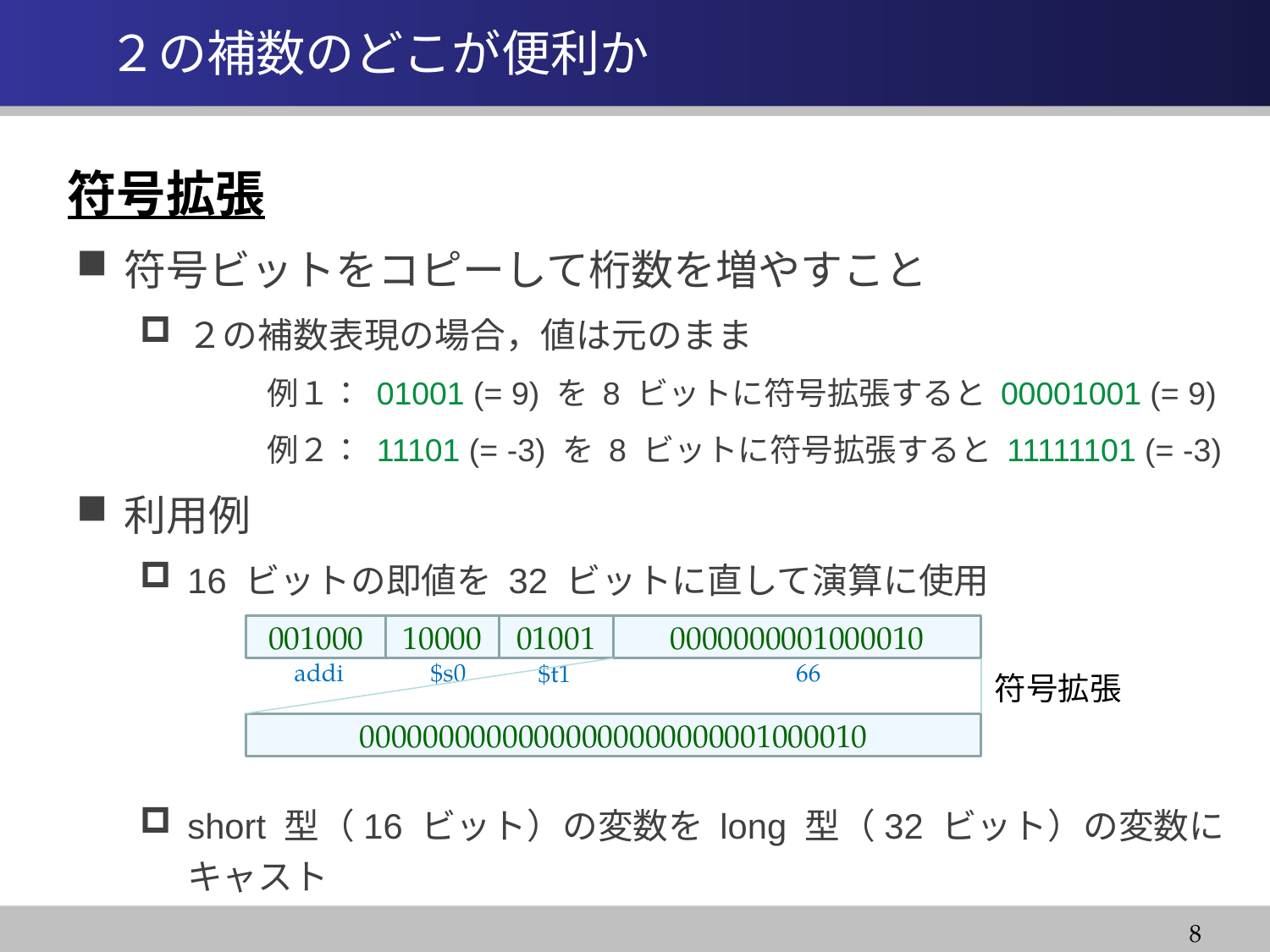

# ２の補数のどこが便利か
符号拡張
符号ビットをコピーして桁数を増やすこと
２の補数表現の場合，値は元のまま
	例１： 01001 (= 9) を 8 ビットに符号拡張すると 00001001 (= 9)
	例２： 11101 (= -3) を 8 ビットに符号拡張すると 11111101 (= -3)
利用例
16 ビットの即値を 32 ビットに直して演算に使用

short 型（16 ビット）の変数を long 型（32 ビット）の変数にキャスト
001000
10000
01001
0000000001000010
66
addi
$s0
$t1
符号拡張
00000000000000000000000001000010
8